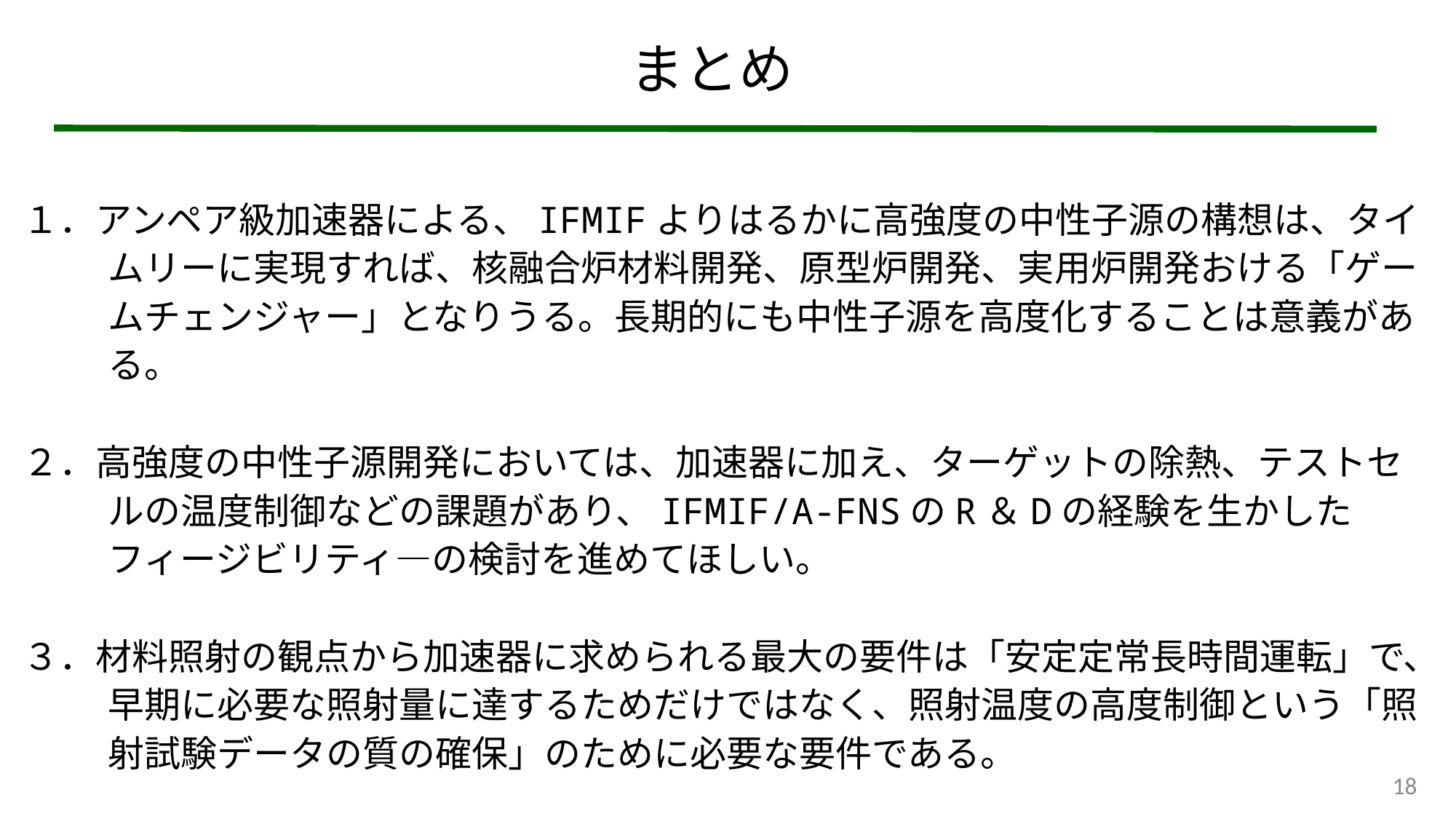

まとめ

１．アンペア級加速器による、IFMIFよりはるかに高強度の中性子源の構想は、タイムリーに実現すれば、核融合炉材料開発、原型炉開発、実用炉開発おける「ゲームチェンジャー」となりうる。長期的にも中性子源を高度化することは意義がある。

２．高強度の中性子源開発においては、加速器に加え、ターゲットの除熱、テストセルの温度制御などの課題があり、IFMIF/A-FNSのR＆Dの経験を生かしたフィージビリティ―の検討を進めてほしい。

３．材料照射の観点から加速器に求められる最大の要件は「安定定常長時間運転」で、早期に必要な照射量に達するためだけではなく、照射温度の高度制御という「照射試験データの質の確保」のために必要な要件である。

18